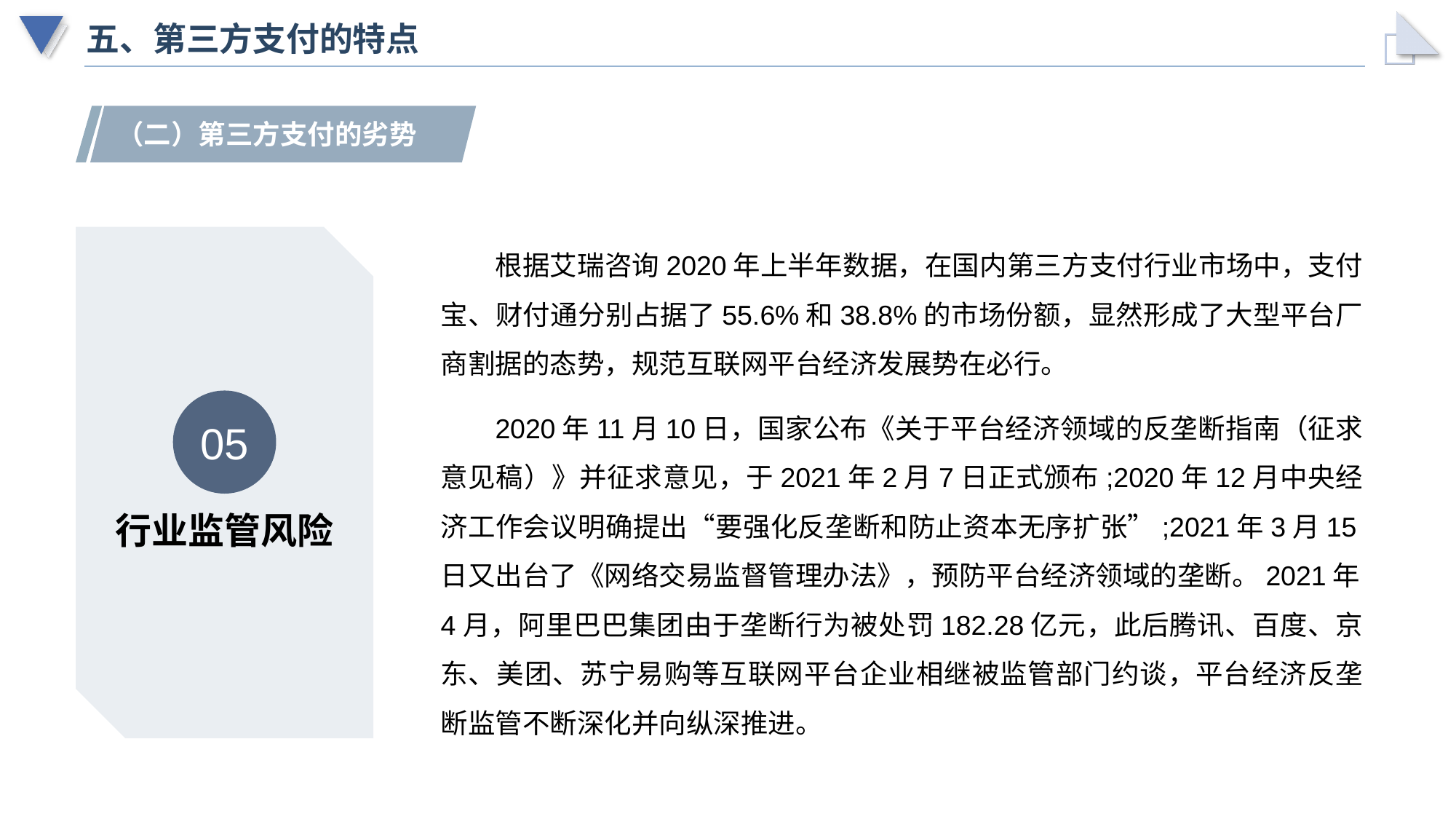

# 五、第三方支付的特点

（二）第三方支付的劣势

根据艾瑞咨询2020年上半年数据，在国内第三方支付行业市场中，支付宝、财付通分别占据了55.6%和38.8%的市场份额，显然形成了大型平台厂商割据的态势，规范互联网平台经济发展势在必行。
2020年11月10日，国家公布《关于平台经济领域的反垄断指南（征求意见稿）》并征求意见，于2021年2月7日正式颁布;2020年12月中央经济工作会议明确提出“要强化反垄断和防止资本无序扩张”;2021年3月15日又出台了《网络交易监督管理办法》，预防平台经济领域的垄断。2021年4月，阿里巴巴集团由于垄断行为被处罚182.28亿元，此后腾讯、百度、京东、美团、苏宁易购等互联网平台企业相继被监管部门约谈，平台经济反垄断监管不断深化并向纵深推进。
05
行业监管风险